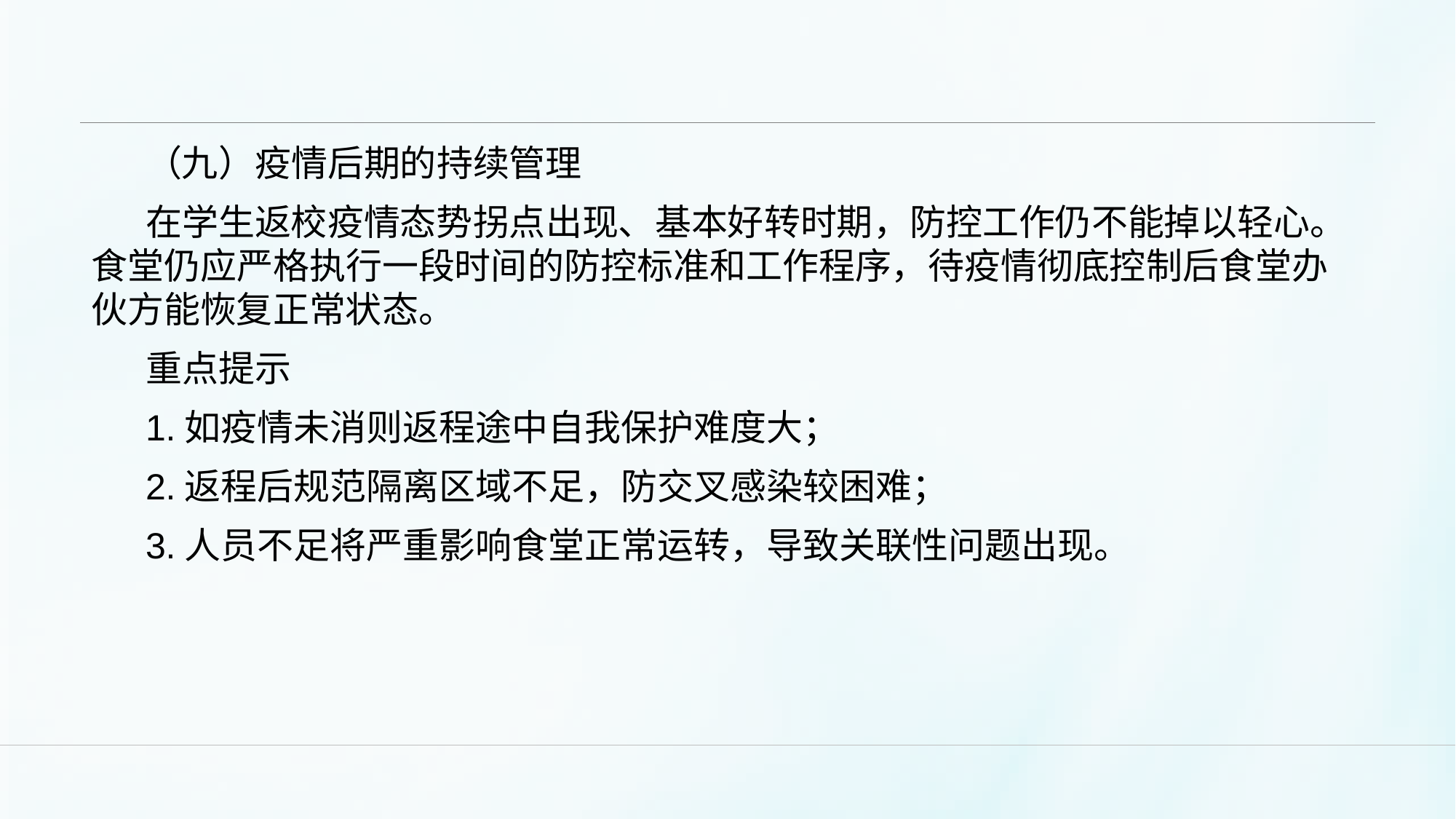

#
（九）疫情后期的持续管理
在学生返校疫情态势拐点出现、基本好转时期，防控工作仍不能掉以轻心。食堂仍应严格执行一段时间的防控标准和工作程序，待疫情彻底控制后食堂办伙方能恢复正常状态。
重点提示
1.如疫情未消则返程途中自我保护难度大；
2.返程后规范隔离区域不足，防交叉感染较困难；
3.人员不足将严重影响食堂正常运转，导致关联性问题出现。